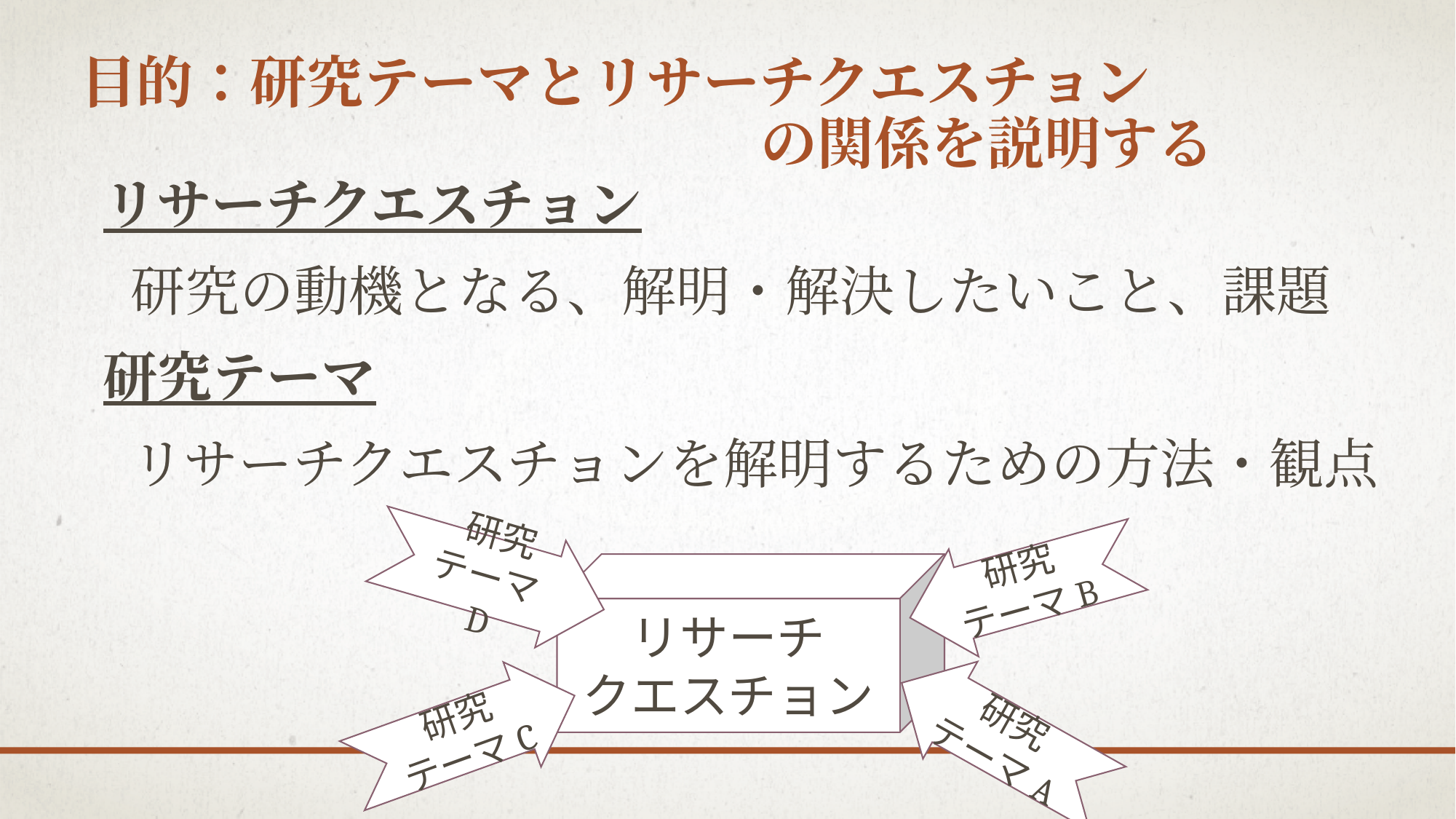

# 目的：研究テーマとリサーチクエスチョン 　　　　　　　　　　　　の関係を説明する
リサーチクエスチョン
 研究の動機となる、解明・解決したいこと、課題
研究テーマ
 リサーチクエスチョンを解明するための方法・観点
研究テーマD
研究テーマB
リサーチ
クエスチョン
研究テーマC
研究テーマA